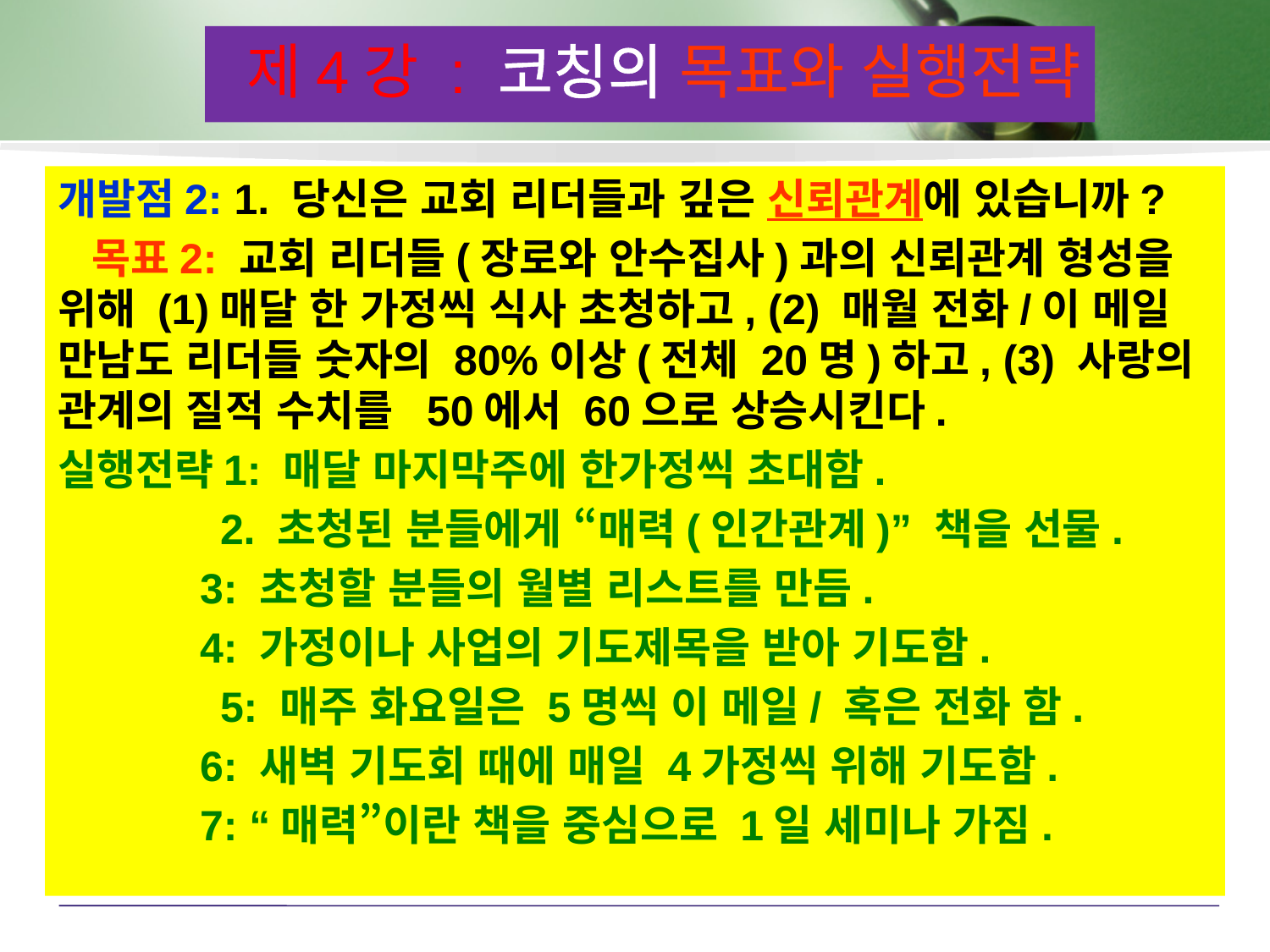

제4강 : 코칭의 목표와 실행전략
개발점2: 1. 당신은 교회 리더들과 깊은 신뢰관계에 있습니까?
  목표2: 교회 리더들(장로와 안수집사)과의 신뢰관계 형성을 위해 (1)매달 한 가정씩 식사 초청하고, (2) 매월 전화/이 메일 만남도 리더들 숫자의 80%이상(전체 20명)하고, (3) 사랑의 관계의 질적 수치를  50에서 60으로 상승시킨다.
실행전략1: 매달 마지막주에 한가정씩 초대함.
	   2. 초청된 분들에게 “매력(인간관계)” 책을 선물.
            3: 초청할 분들의 월별 리스트를 만듬.
            4: 가정이나 사업의 기도제목을 받아 기도함.
	   5: 매주 화요일은 5명씩 이 메일/ 혹은 전화 함.
            6: 새벽 기도회 때에 매일 4가정씩 위해 기도함.
            7: “매력”이란 책을 중심으로 1일 세미나 가짐.